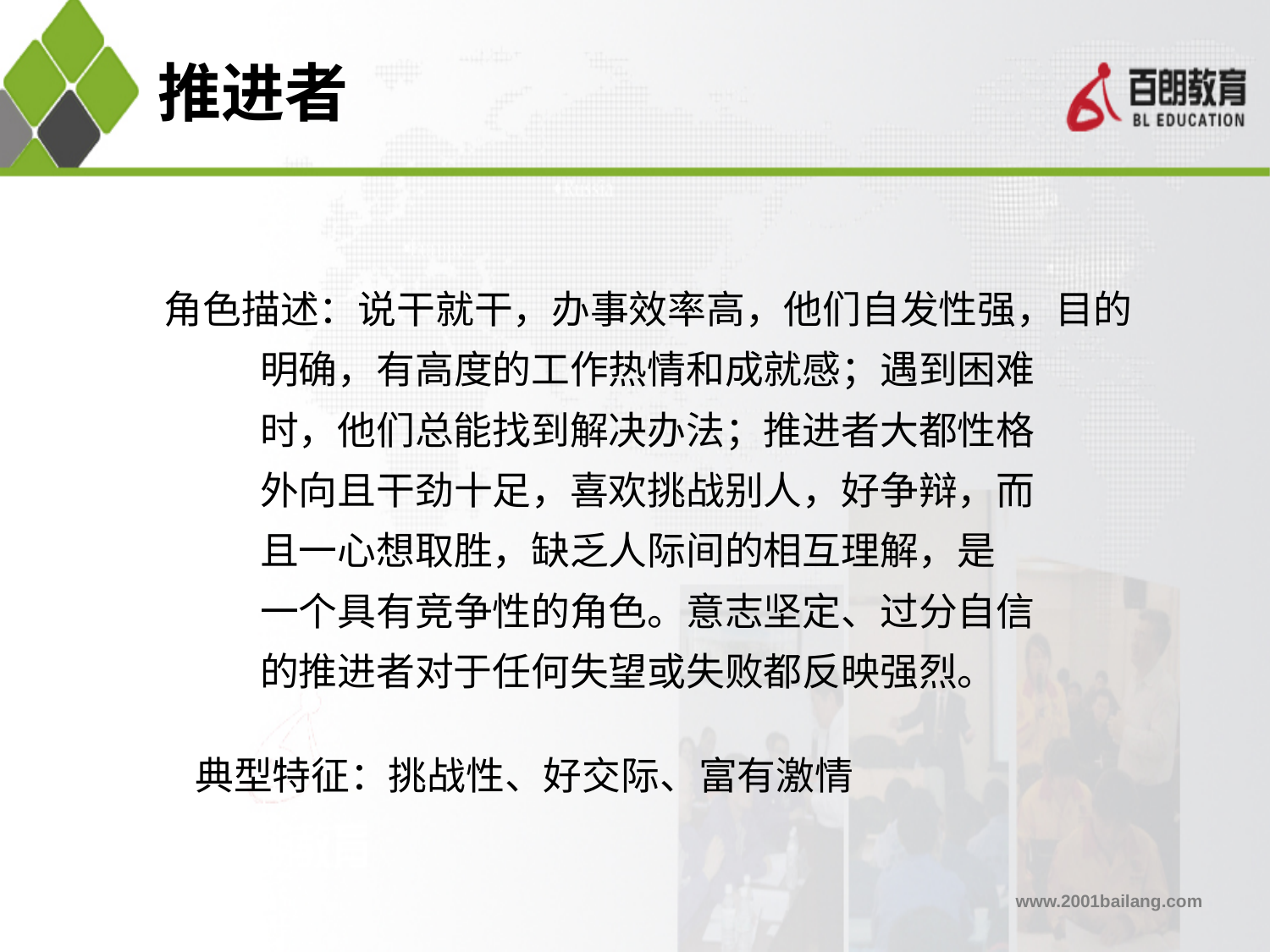

# 推进者
角色描述：说干就干，办事效率高，他们自发性强，目的
          明确，有高度的工作热情和成就感；遇到困难
          时，他们总能找到解决办法；推进者大都性格
          外向且干劲十足，喜欢挑战别人，好争辩，而
          且一心想取胜，缺乏人际间的相互理解，是
          一个具有竞争性的角色。意志坚定、过分自信
          的推进者对于任何失望或失败都反映强烈。
 典型特征：挑战性、好交际、富有激情